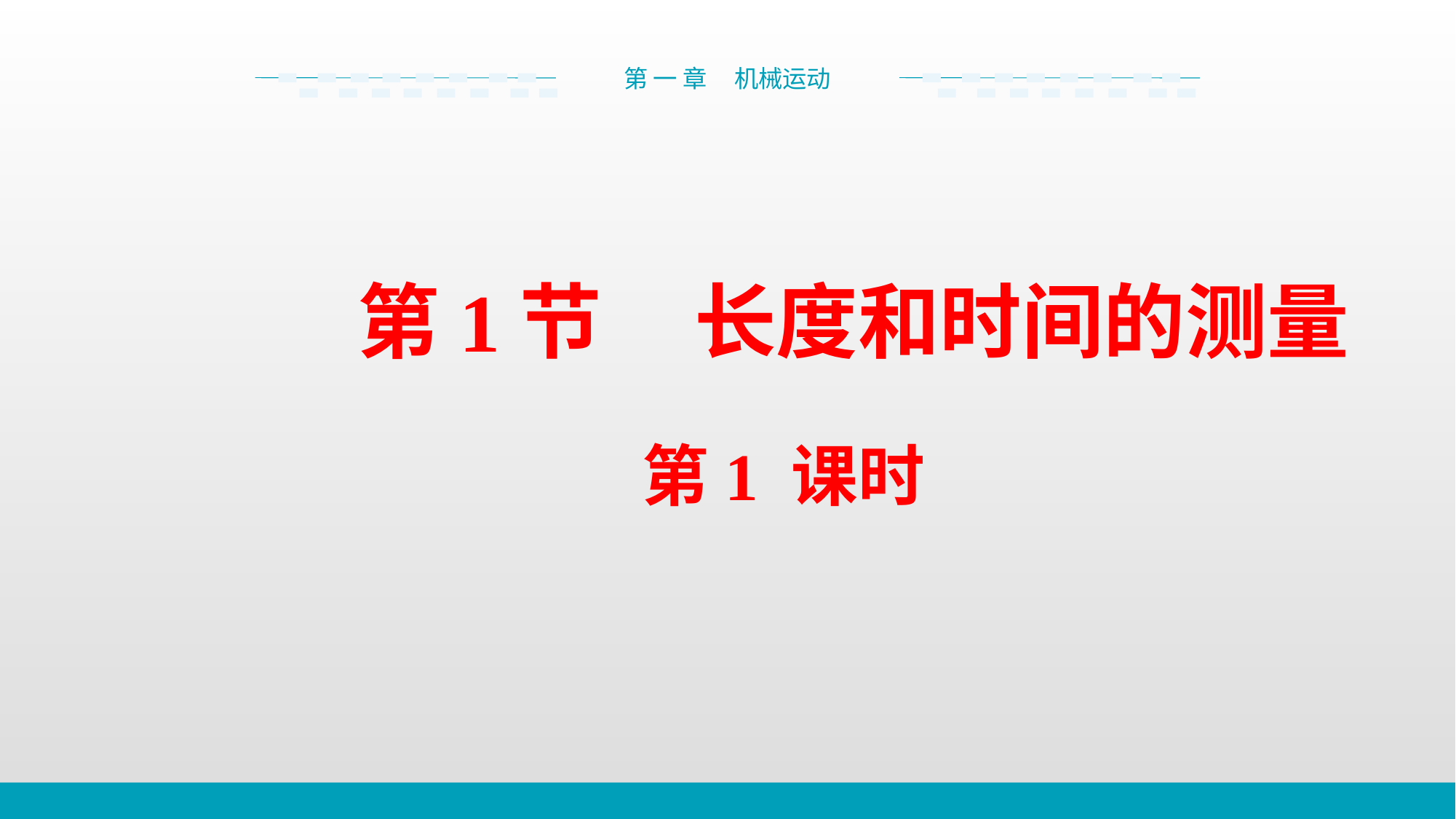

第 一 章     机械运动

第1节     长度和时间的测量
第1 课时